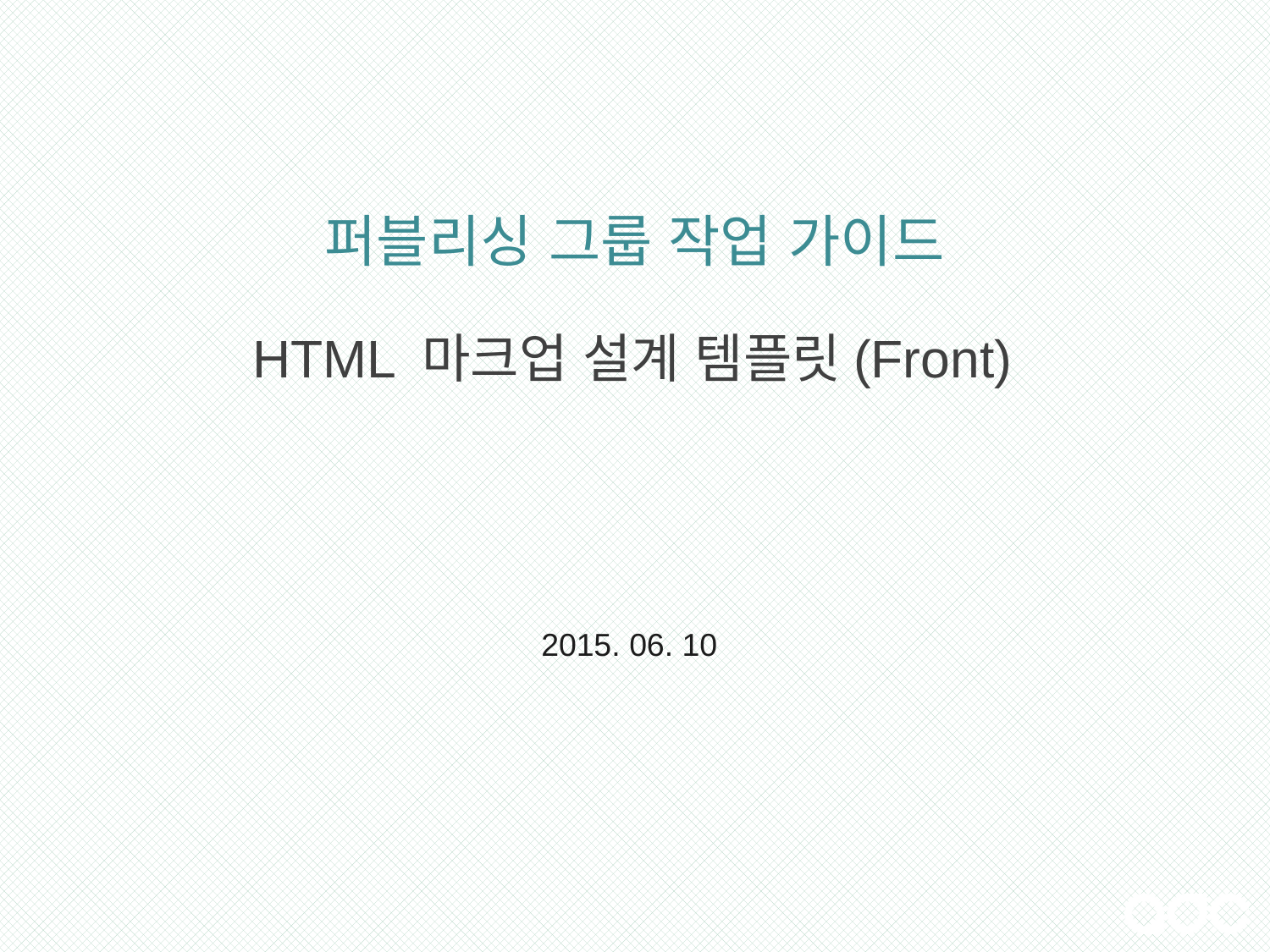

퍼블리싱 그룹 작업 가이드
HTML 마크업 설계 템플릿(Front)
2015. 06. 10